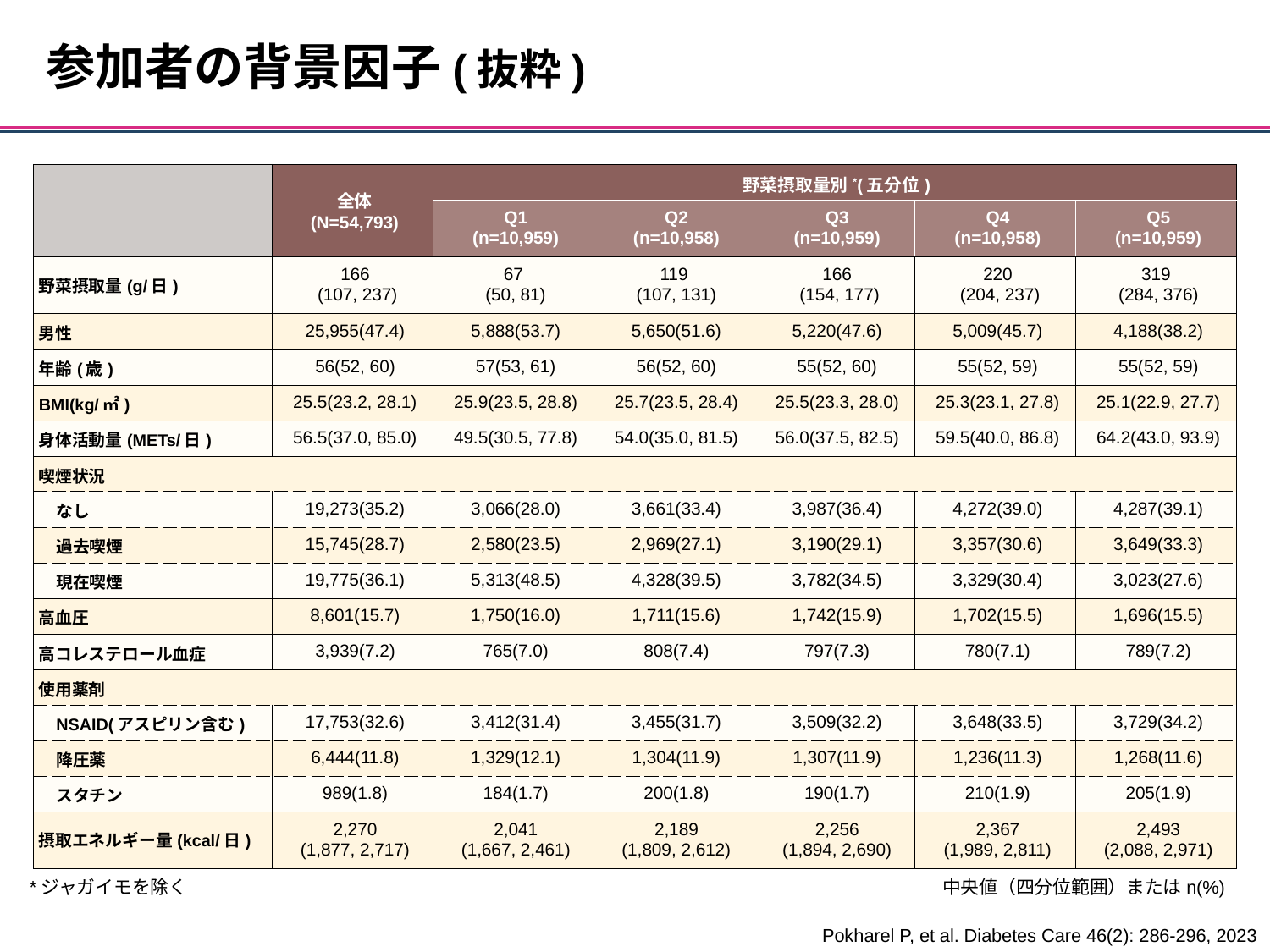

参加者の背景因子(抜粋)
|  | 全体 (N=54,793) | 野菜摂取量別\*(五分位) |  |  |  |  |
| --- | --- | --- | --- | --- | --- | --- |
|  | 全体 (N=54,793) | Q1 (n=10,959) | Q2 (n=10,958) | Q3 (n=10,959) | Q4 (n=10,958) | Q5 (n=10,959) |
| 野菜摂取量(g/日) | 166 (107, 237) | 67 (50, 81) | 119 (107, 131) | 166 (154, 177) | 220 (204, 237) | 319 (284, 376) |
| 男性 | 25,955(47.4) | 5,888(53.7) | 5,650(51.6) | 5,220(47.6) | 5,009(45.7) | 4,188(38.2) |
| 年齢(歳) | 56(52, 60) | 57(53, 61) | 56(52, 60) | 55(52, 60) | 55(52, 59) | 55(52, 59) |
| BMI(kg/㎡) | 25.5(23.2, 28.1) | 25.9(23.5, 28.8) | 25.7(23.5, 28.4) | 25.5(23.3, 28.0) | 25.3(23.1, 27.8) | 25.1(22.9, 27.7) |
| 身体活動量(METs/日) | 56.5(37.0, 85.0) | 49.5(30.5, 77.8) | 54.0(35.0, 81.5) | 56.0(37.5, 82.5) | 59.5(40.0, 86.8) | 64.2(43.0, 93.9) |
| 喫煙状況 |  |  |  |  |  |  |
| なし | 19,273(35.2) | 3,066(28.0) | 3,661(33.4) | 3,987(36.4) | 4,272(39.0) | 4,287(39.1) |
| 過去喫煙 | 15,745(28.7) | 2,580(23.5) | 2,969(27.1) | 3,190(29.1) | 3,357(30.6) | 3,649(33.3) |
| 現在喫煙 | 19,775(36.1) | 5,313(48.5) | 4,328(39.5) | 3,782(34.5) | 3,329(30.4) | 3,023(27.6) |
| 高血圧 | 8,601(15.7) | 1,750(16.0) | 1,711(15.6) | 1,742(15.9) | 1,702(15.5) | 1,696(15.5) |
| 高コレステロール血症 | 3,939(7.2) | 765(7.0) | 808(7.4) | 797(7.3) | 780(7.1) | 789(7.2) |
| 使用薬剤 |  |  |  |  |  |  |
| NSAID(アスピリン含む) | 17,753(32.6) | 3,412(31.4) | 3,455(31.7) | 3,509(32.2) | 3,648(33.5) | 3,729(34.2) |
| 降圧薬 | 6,444(11.8) | 1,329(12.1) | 1,304(11.9) | 1,307(11.9) | 1,236(11.3) | 1,268(11.6) |
| スタチン | 989(1.8) | 184(1.7) | 200(1.8) | 190(1.7) | 210(1.9) | 205(1.9) |
| 摂取エネルギー量(kcal/日) | 2,270 (1,877, 2,717) | 2,041 (1,667, 2,461) | 2,189 (1,809, 2,612) | 2,256 (1,894, 2,690) | 2,367 (1,989, 2,811) | 2,493 (2,088, 2,971) |
*ジャガイモを除く
中央値（四分位範囲）またはn(%)
Pokharel P, et al. Diabetes Care 46(2): 286-296, 2023